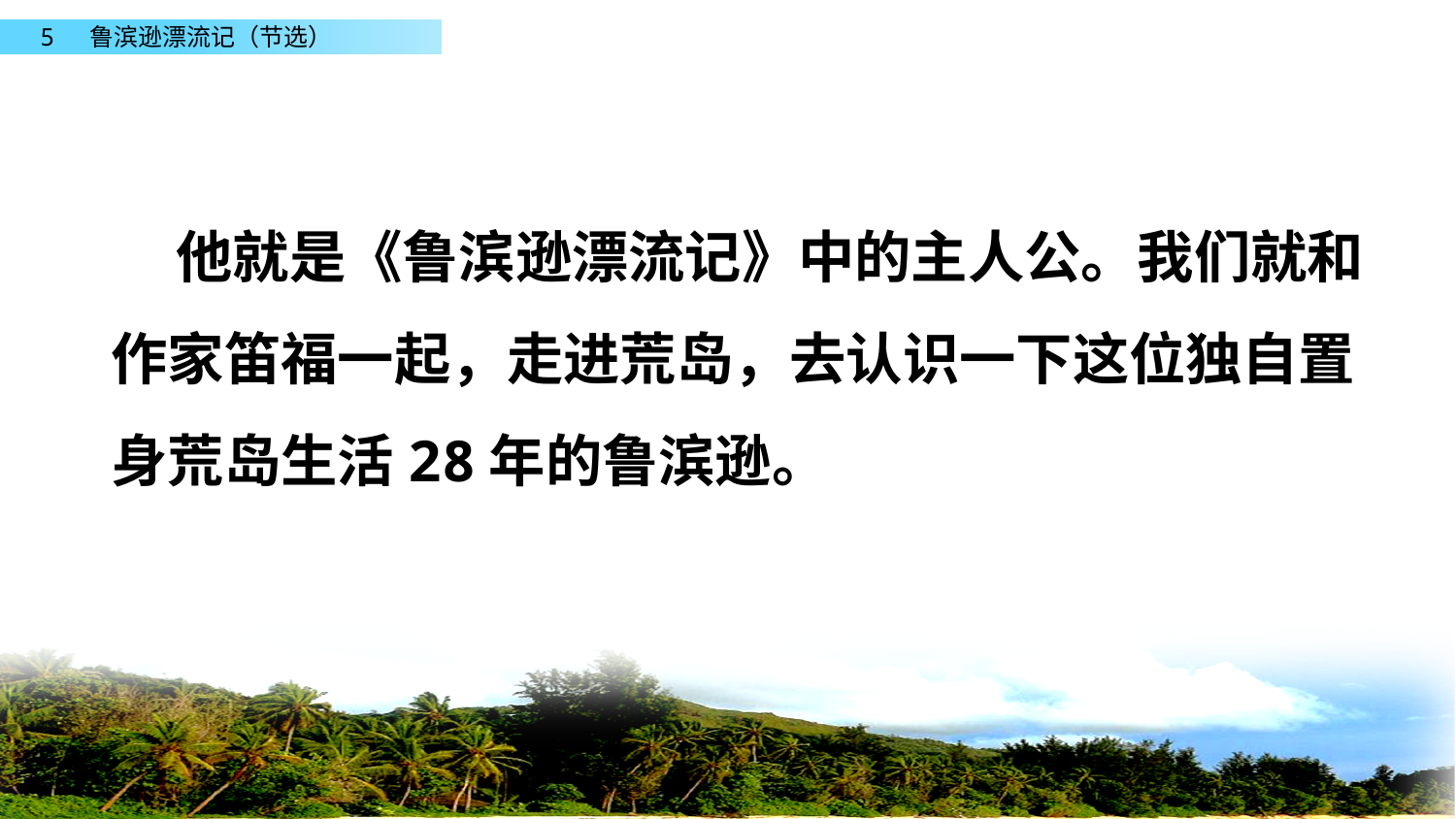

他就是《鲁滨逊漂流记》中的主人公。我们就和作家笛福一起，走进荒岛，去认识一下这位独自置身荒岛生活28年的鲁滨逊。